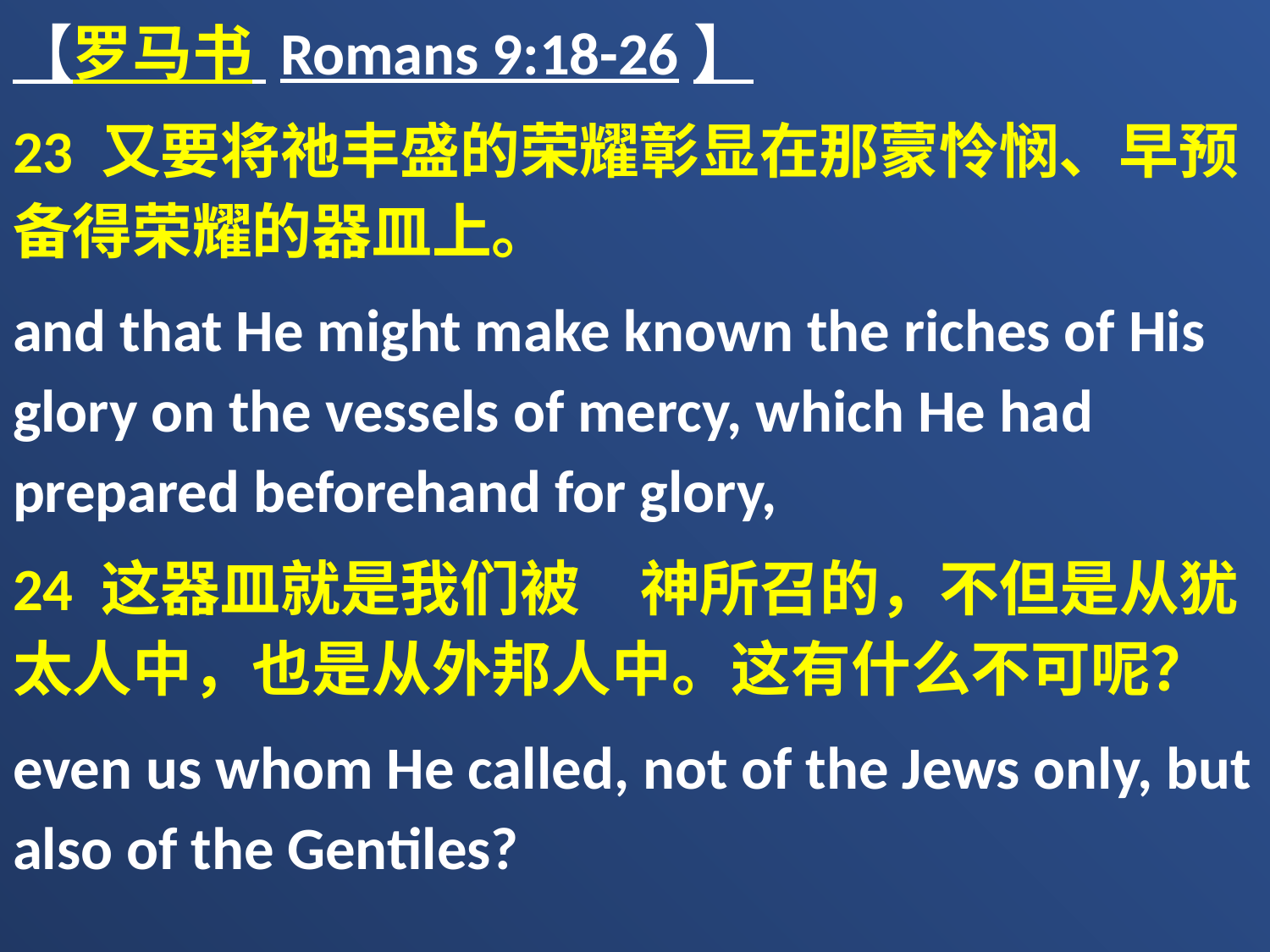

【罗马书 Romans 9:18-26】
23 又要将祂丰盛的荣耀彰显在那蒙怜悯、早预备得荣耀的器皿上。
and that He might make known the riches of His glory on the vessels of mercy, which He had prepared beforehand for glory,
24 这器皿就是我们被　神所召的，不但是从犹太人中，也是从外邦人中。这有什么不可呢？
even us whom He called, not of the Jews only, but also of the Gentiles?